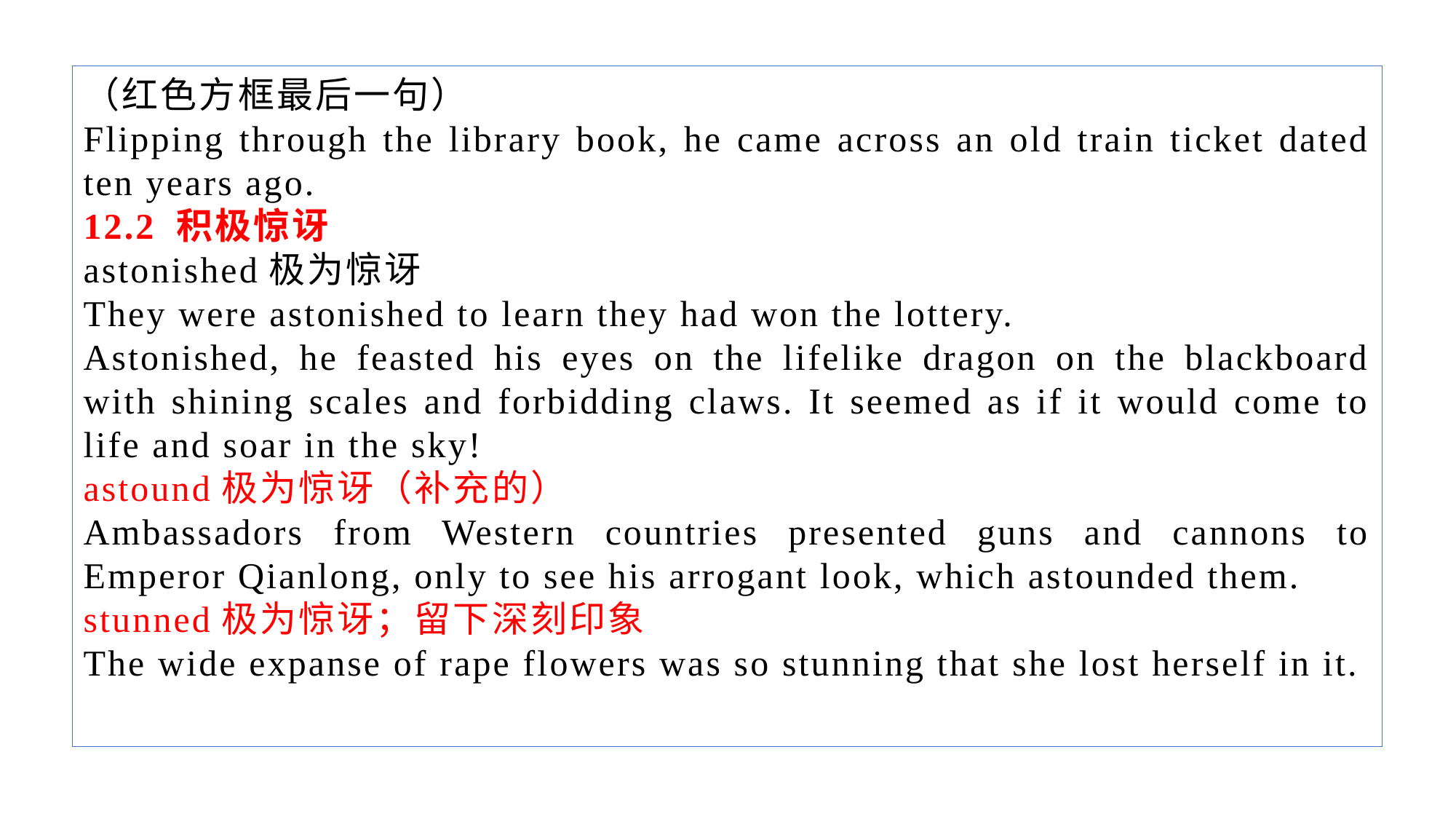

（红色方框最后一句）
Flipping through the library book, he came across an old train ticket dated ten years ago.
12.2 积极惊讶
astonished极为惊讶
They were astonished to learn they had won the lottery.
Astonished, he feasted his eyes on the lifelike dragon on the blackboard with shining scales and forbidding claws. It seemed as if it would come to life and soar in the sky!
astound极为惊讶（补充的）
Ambassadors from Western countries presented guns and cannons to Emperor Qianlong, only to see his arrogant look, which astounded them.
stunned极为惊讶；留下深刻印象
The wide expanse of rape flowers was so stunning that she lost herself in it.